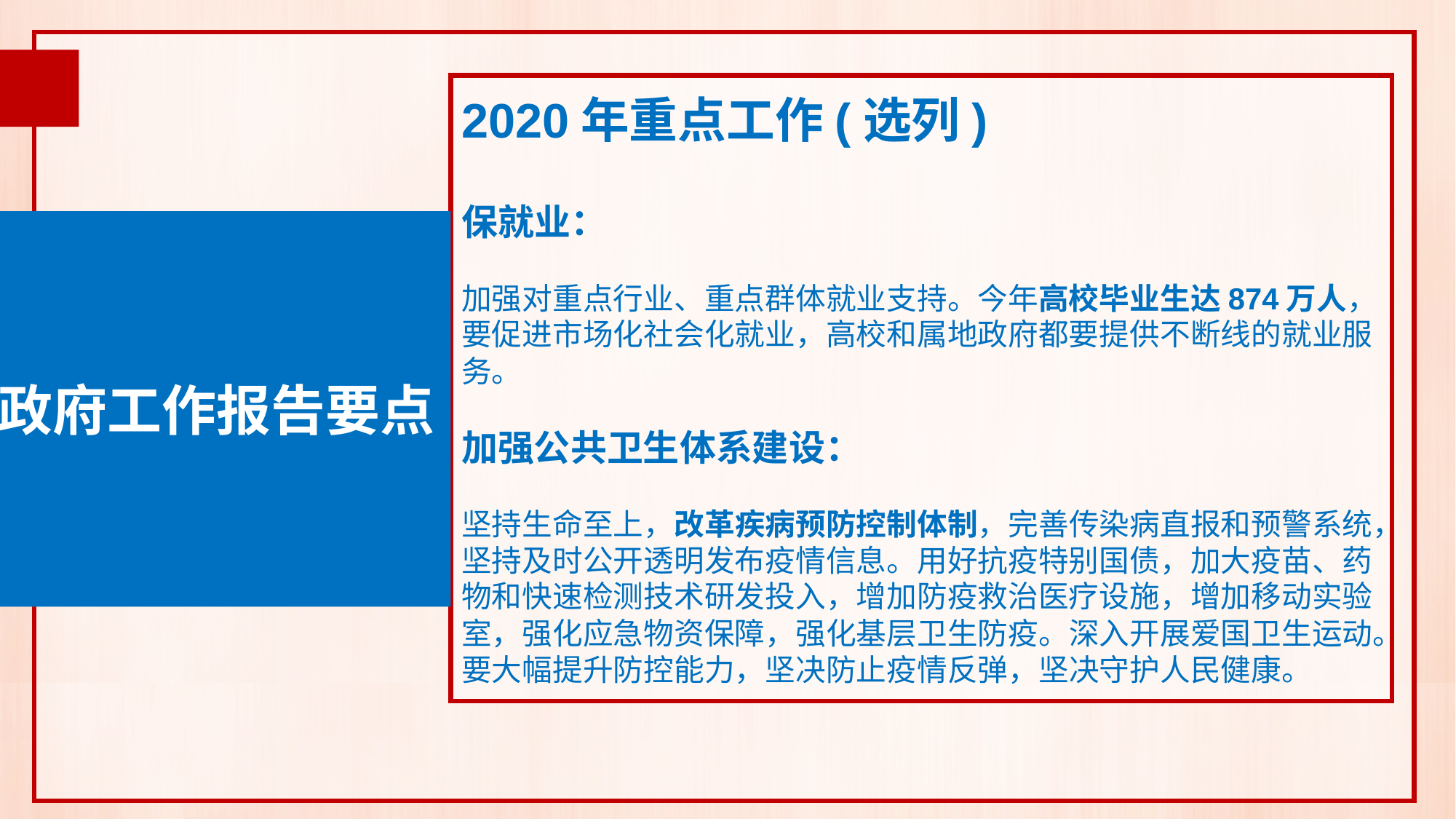

2020年重点工作(选列)

保就业：

加强对重点行业、重点群体就业支持。今年高校毕业生达874万人，要促进市场化社会化就业，高校和属地政府都要提供不断线的就业服务。

加强公共卫生体系建设：

坚持生命至上，改革疾病预防控制体制，完善传染病直报和预警系统，坚持及时公开透明发布疫情信息。用好抗疫特别国债，加大疫苗、药物和快速检测技术研发投入，增加防疫救治医疗设施，增加移动实验室，强化应急物资保障，强化基层卫生防疫。深入开展爱国卫生运动。要大幅提升防控能力，坚决防止疫情反弹，坚决守护人民健康。
政府工作报告要点